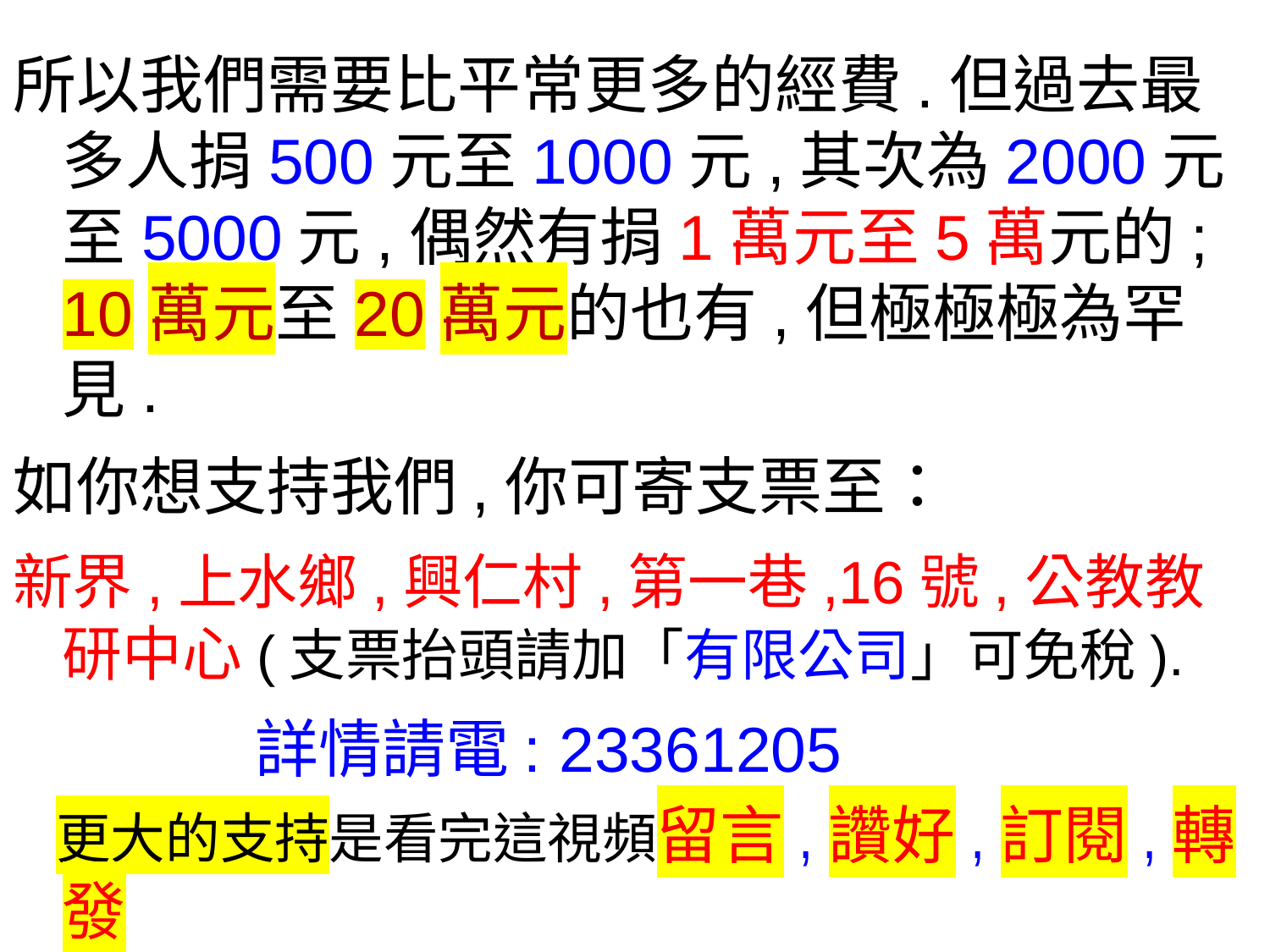

所以我們需要比平常更多的經費.但過去最多人捐500元至1000元,其次為2000元至5000元,偶然有捐1萬元至5萬元的;
10萬元至20萬元的也有,但極極極為罕見.
如你想支持我們,你可寄支票至：
新界,上水鄉,興仁村,第一巷,16號,公教教研中心(支票抬頭請加「有限公司」可免稅).
                詳情請電: 23361205
  更大的支持是看完這視頻留言,讚好,訂閱,轉發
   (Comment,Like,Subscribe), 這其實也是福傳的好機會!